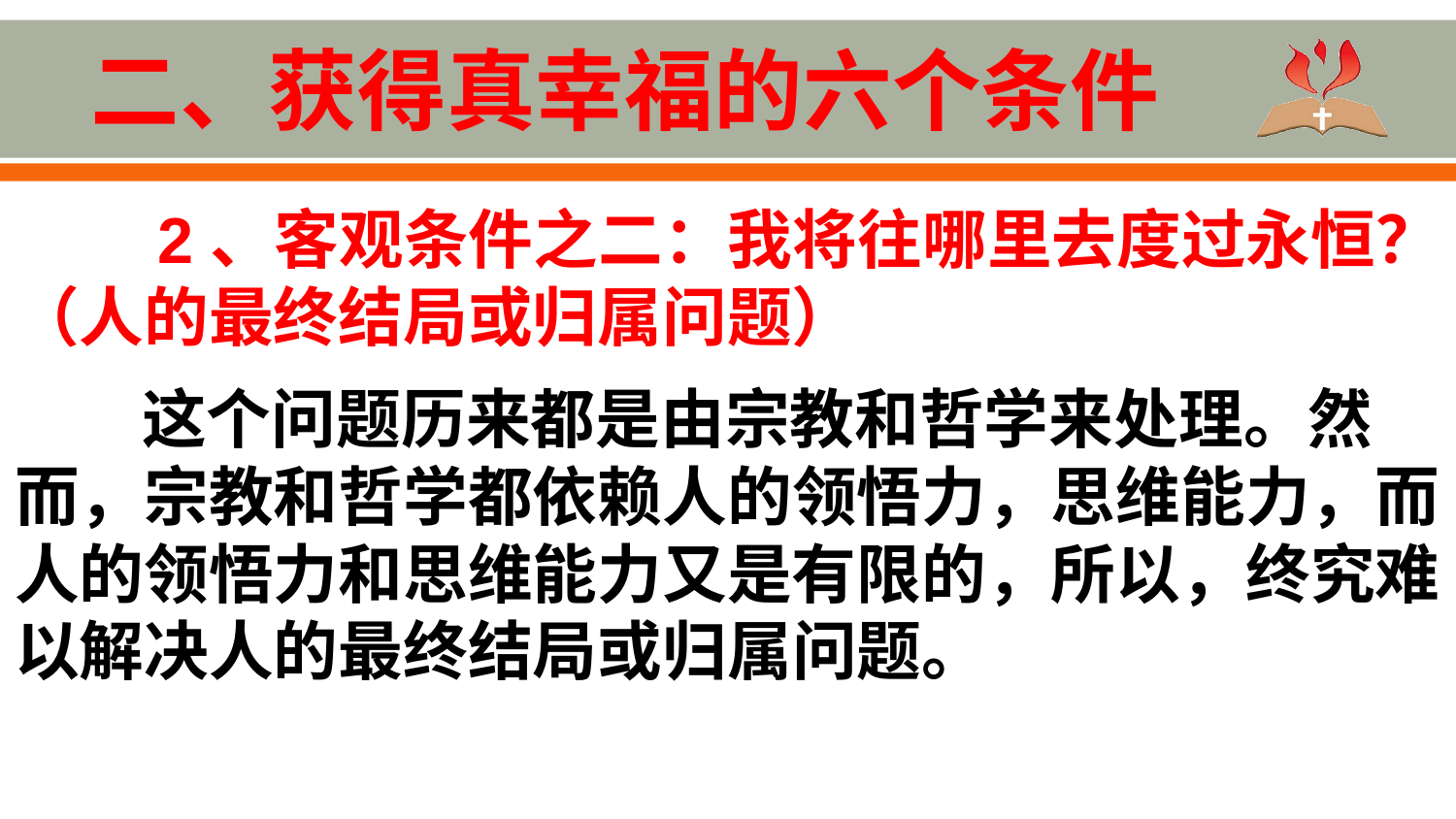

# 二、获得真幸福的六个条件
        2、客观条件之二：我将往哪里去度过永恒？（人的最终结局或归属问题）
这个问题历来都是由宗教和哲学来处理。然而，宗教和哲学都依赖人的领悟力，思维能力，而人的领悟力和思维能力又是有限的，所以，终究难以解决人的最终结局或归属问题。